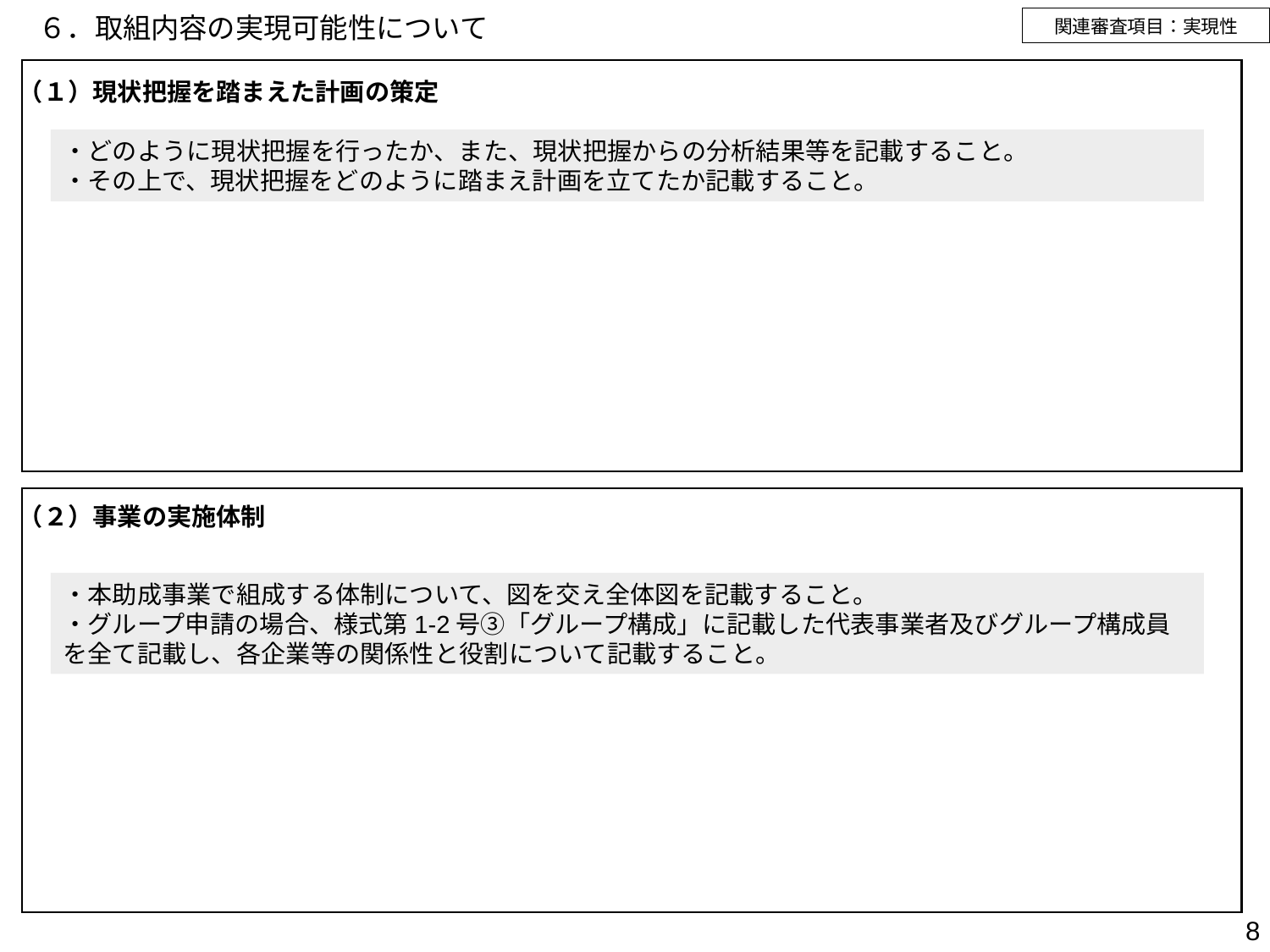

# ６．取組内容の実現可能性について
関連審査項目：実現性

（１）現状把握を踏まえた計画の策定
・どのように現状把握を行ったか、また、現状把握からの分析結果等を記載すること。
・その上で、現状把握をどのように踏まえ計画を立てたか記載すること。

（２）事業の実施体制
・本助成事業で組成する体制について、図を交え全体図を記載すること。
・グループ申請の場合、様式第1-2号③「グループ構成」に記載した代表事業者及びグループ構成員を全て記載し、各企業等の関係性と役割について記載すること。
8